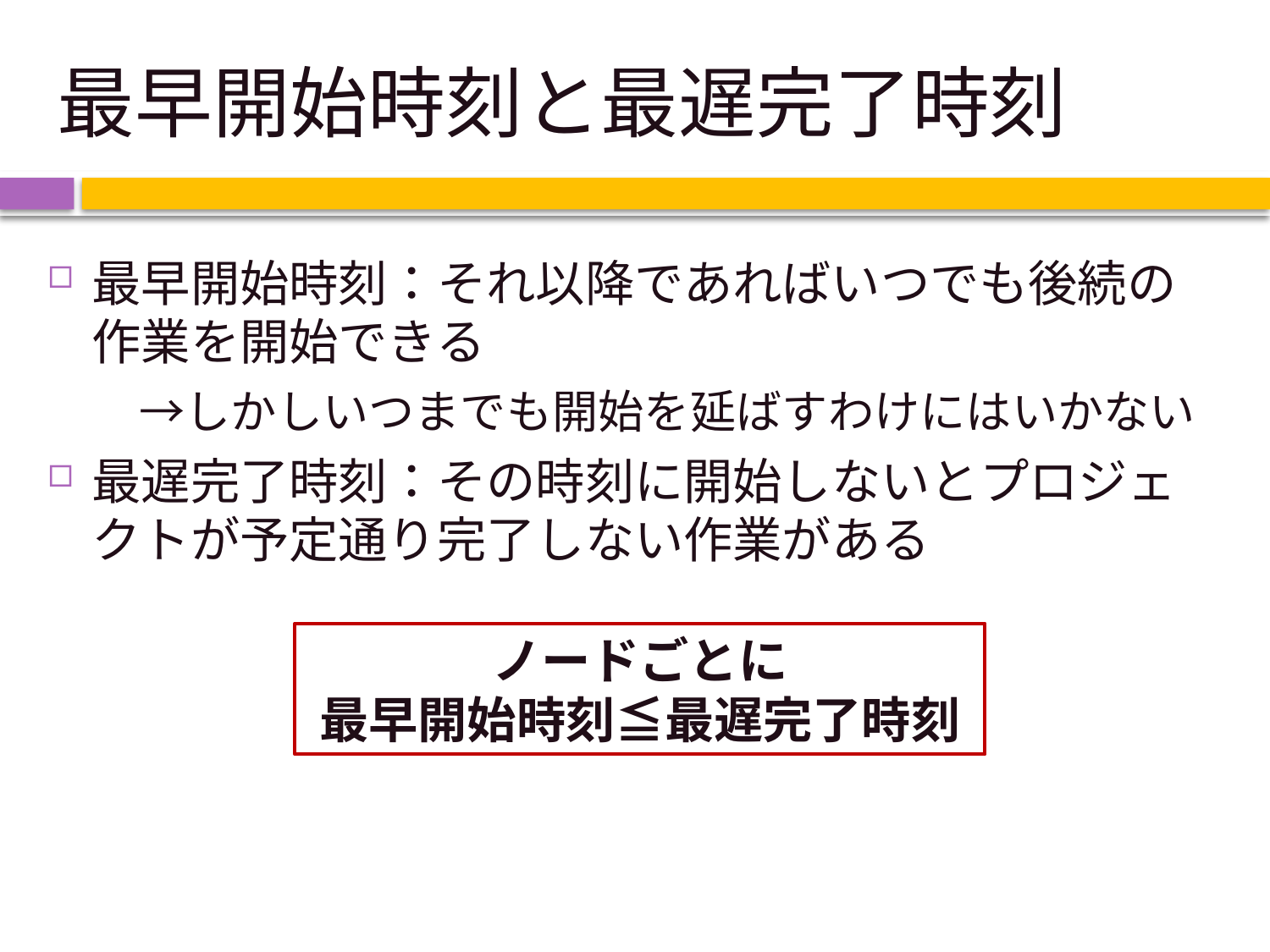

# 最早開始時刻と最遅完了時刻
最早開始時刻：それ以降であればいつでも後続の作業を開始できる
　　→しかしいつまでも開始を延ばすわけにはいかない
最遅完了時刻：その時刻に開始しないとプロジェクトが予定通り完了しない作業がある
ノードごとに
最早開始時刻≦最遅完了時刻